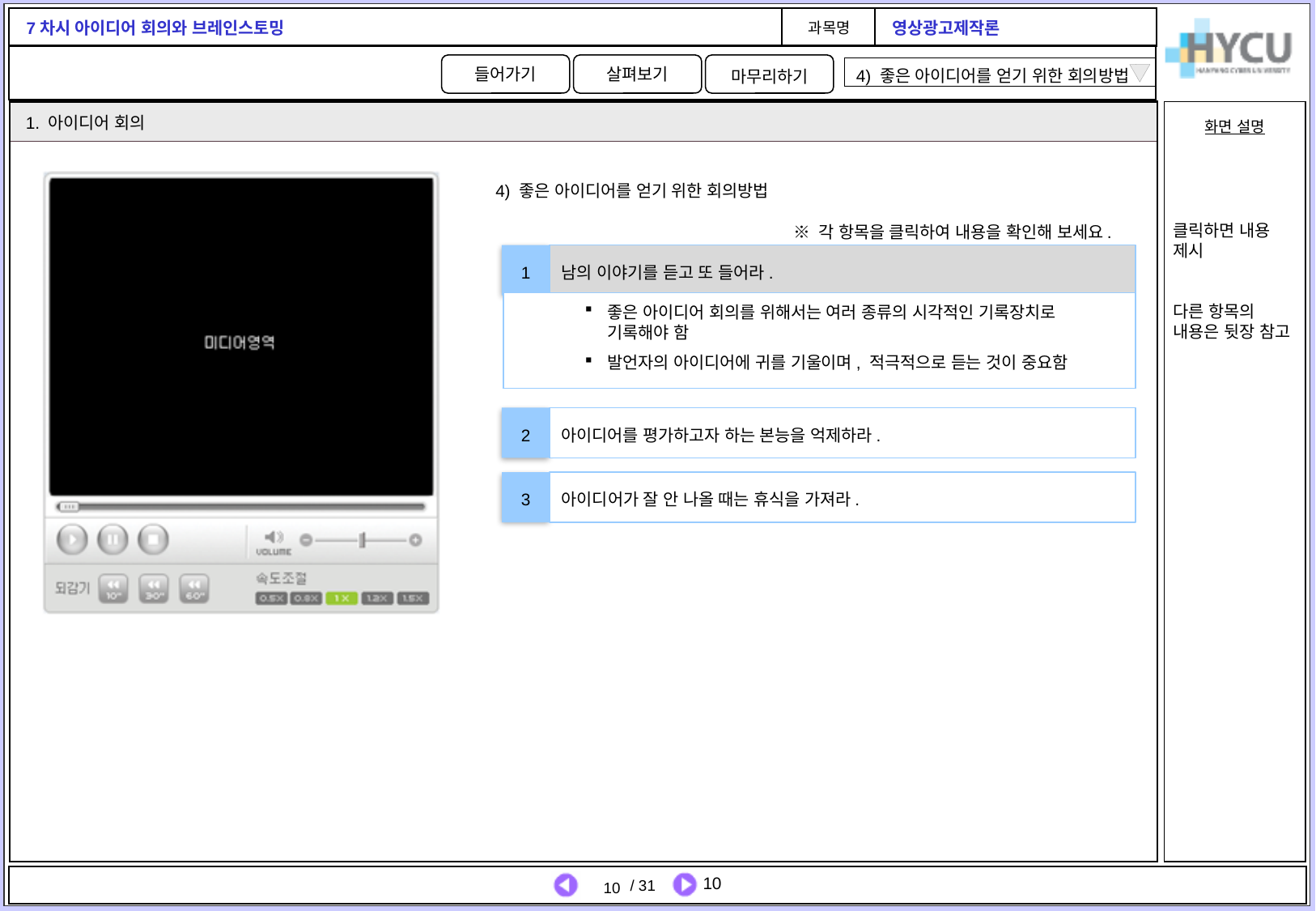

4) 좋은 아이디어를 얻기 위한 회의방법
1. 아이디어 회의
4) 좋은 아이디어를 얻기 위한 회의방법
※ 각 항목을 클릭하여 내용을 확인해 보세요.
클릭하면 내용 제시

다른 항목의 내용은 뒷장 참고
1
남의 이야기를 듣고 또 들어라.

좋은 아이디어 회의를 위해서는 여러 종류의 시각적인 기록장치로
기록해야 함
발언자의 아이디어에 귀를 기울이며, 적극적으로 듣는 것이 중요함
2
아이디어를 평가하고자 하는 본능을 억제하라.
3
아이디어가 잘 안 나올 때는 휴식을 가져라.
10